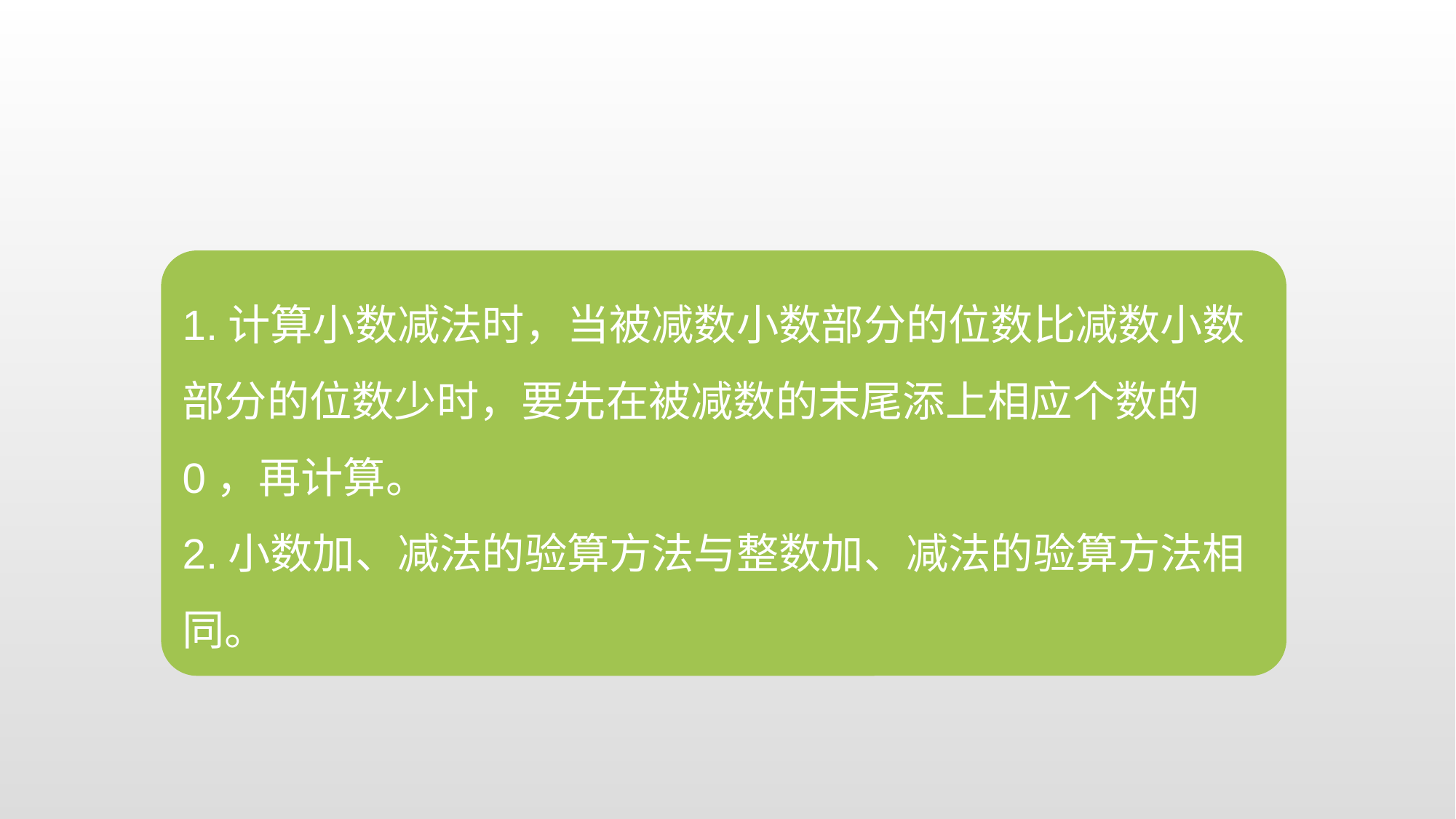

1.计算小数减法时，当被减数小数部分的位数比减数小数部分的位数少时，要先在被减数的末尾添上相应个数的0，再计算。
2.小数加、减法的验算方法与整数加、减法的验算方法相同。